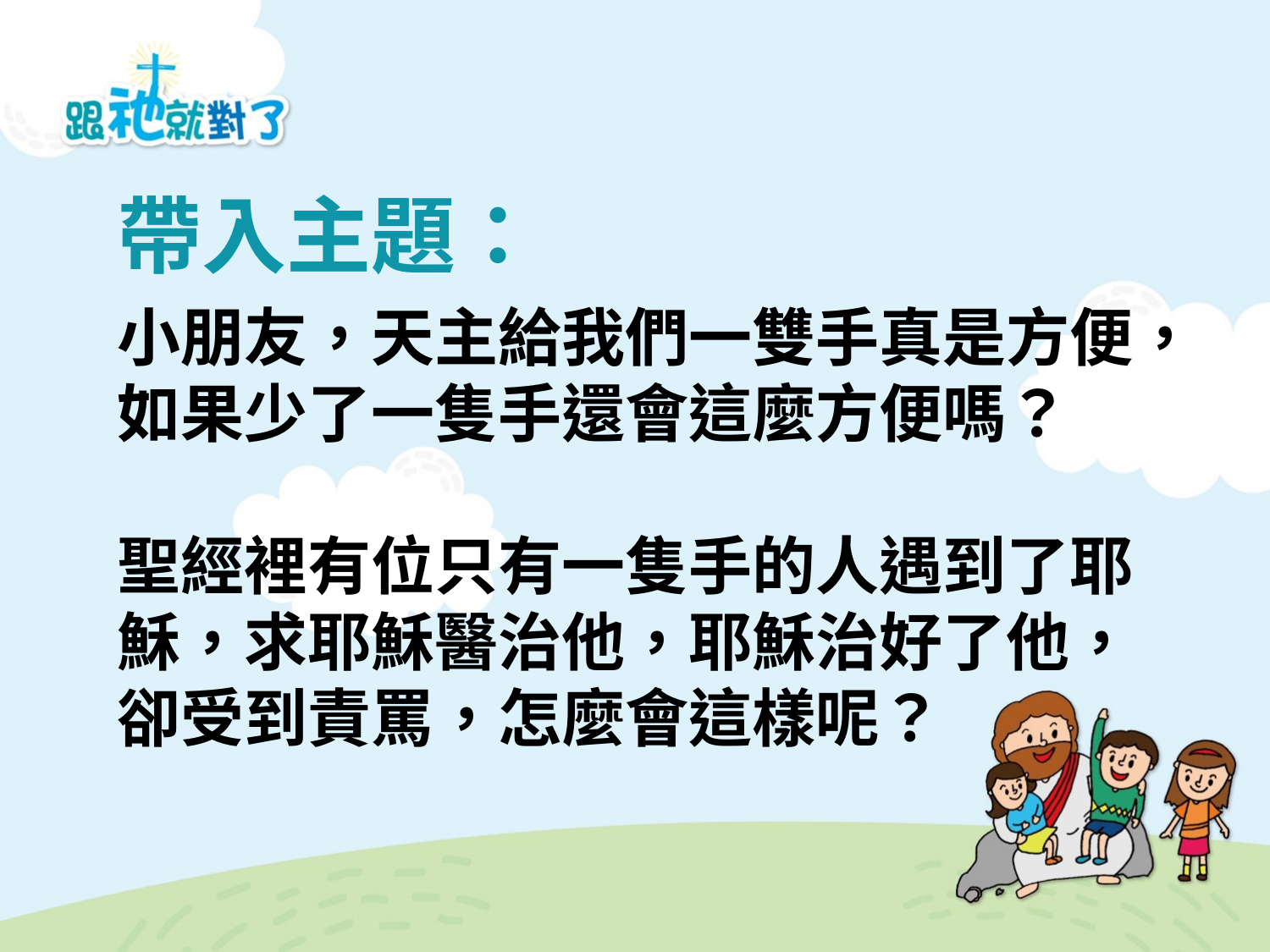

帶入主題：
小朋友，天主給我們一雙手真是方便，如果少了一隻手還會這麼方便嗎？

聖經裡有位只有一隻手的人遇到了耶穌，求耶穌醫治他，耶穌治好了他，卻受到責罵，怎麼會這樣呢？